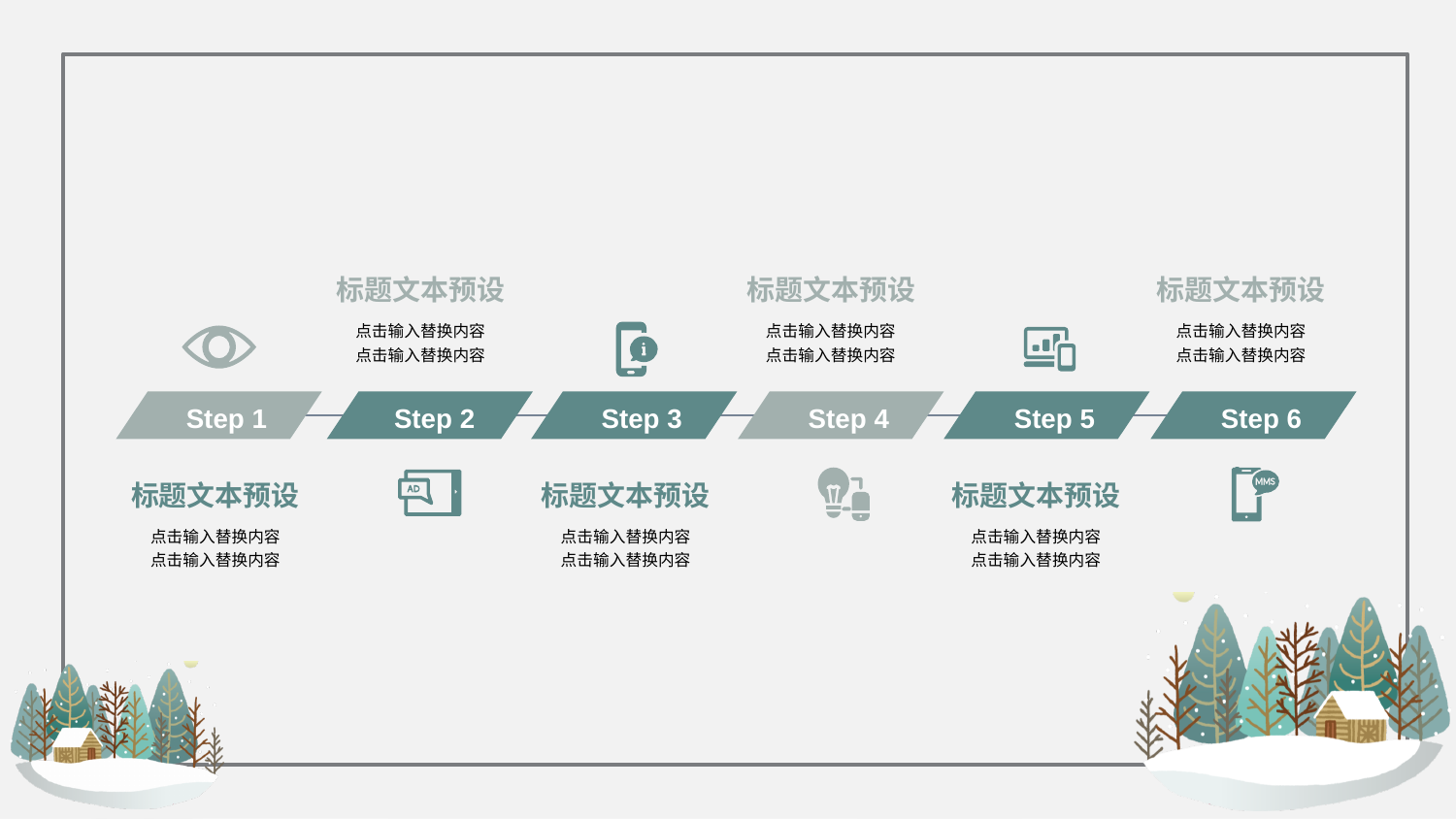

标题文本预设
点击输入替换内容
点击输入替换内容
标题文本预设
点击输入替换内容
点击输入替换内容
标题文本预设
点击输入替换内容
点击输入替换内容
标题文本预设
点击输入替换内容
点击输入替换内容
标题文本预设
点击输入替换内容
点击输入替换内容
标题文本预设
点击输入替换内容
点击输入替换内容

Step 1

Step 2

Step 3

Step 4

Step 5

Step 6